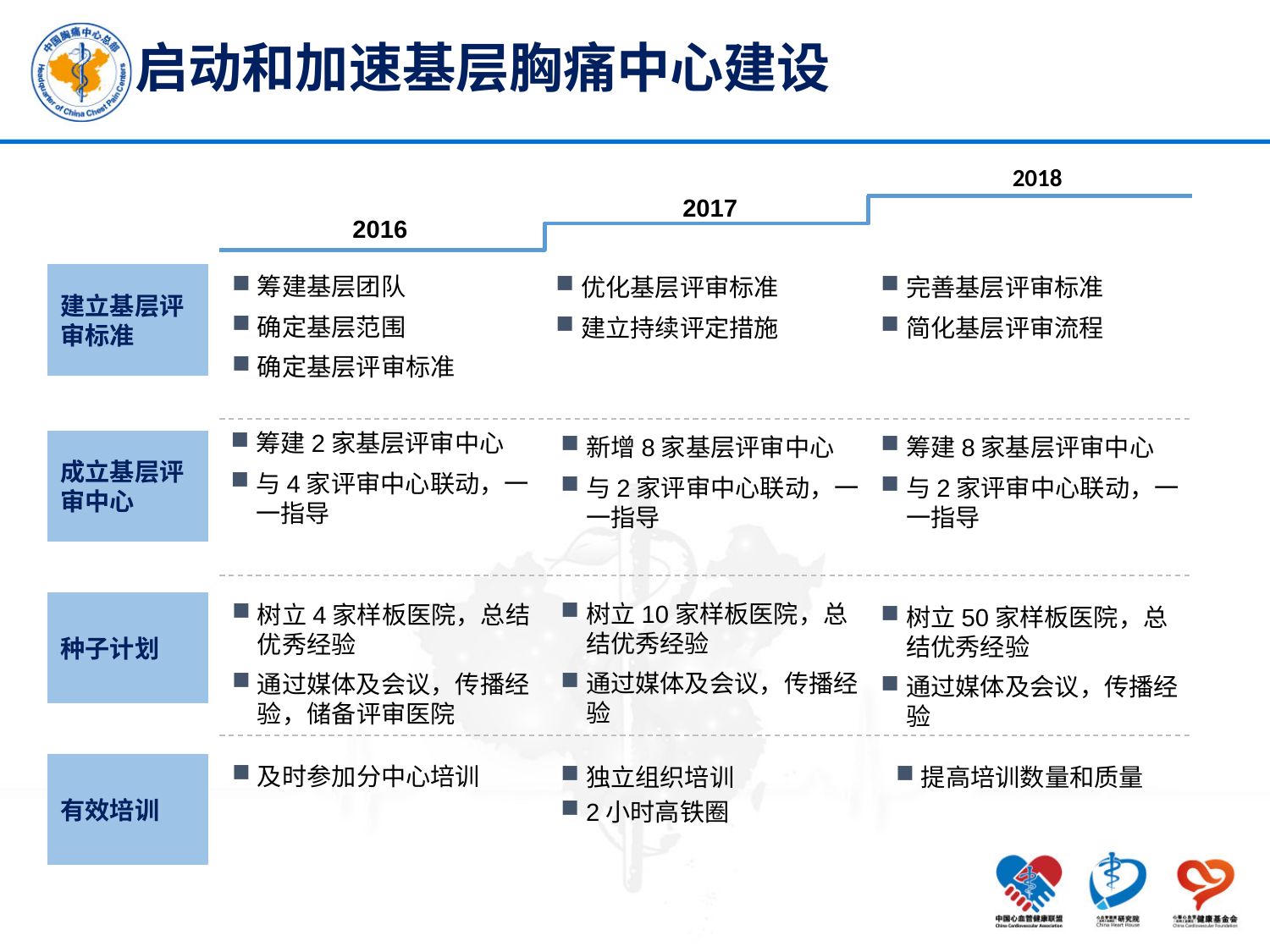

# 启动和加速基层胸痛中心建设
2018
2017

2016

建立基层评审标准
筹建基层团队
确定基层范围
确定基层评审标准
优化基层评审标准
建立持续评定措施
完善基层评审标准
简化基层评审流程
筹建2家基层评审中心
与4家评审中心联动，一一指导
新增8家基层评审中心
与2家评审中心联动，一一指导
筹建8家基层评审中心
与2家评审中心联动，一一指导
成立基层评审中心
树立10家样板医院，总结优秀经验
通过媒体及会议，传播经验
种子计划
树立4家样板医院，总结优秀经验
通过媒体及会议，传播经验，储备评审医院
树立50家样板医院，总结优秀经验
通过媒体及会议，传播经验
有效培训
及时参加分中心培训
独立组织培训
2小时高铁圈
提高培训数量和质量